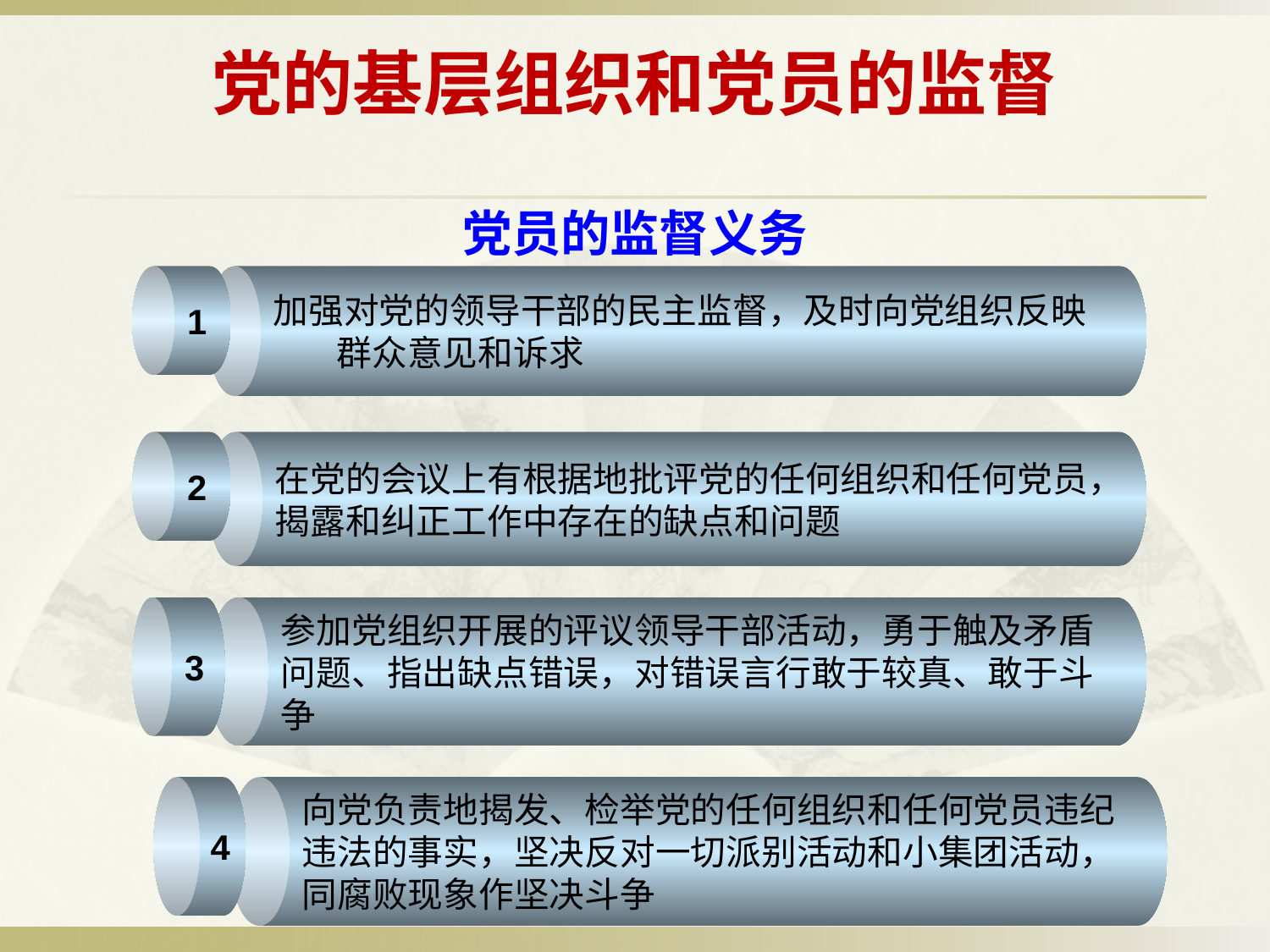

加强对党的领导干部的民主监督，及时向党组织反映群众意见和诉求
# 党的基层组织和党员的监督
在党的会议上有根据地批评党的任何组织和任何党员，揭露和纠正工作中存在的缺点和问题
党员的监督义务
参加党组织开展的评议领导干部活动，勇于触及矛盾问题、指出缺点错误，对错误言行敢于较真、敢于斗争
1
向党负责地揭发、检举党的任何组织和任何党员违纪违法的事实，坚决反对一切派别活动和小集团活动，同腐败现象作坚决斗争
2
3
4